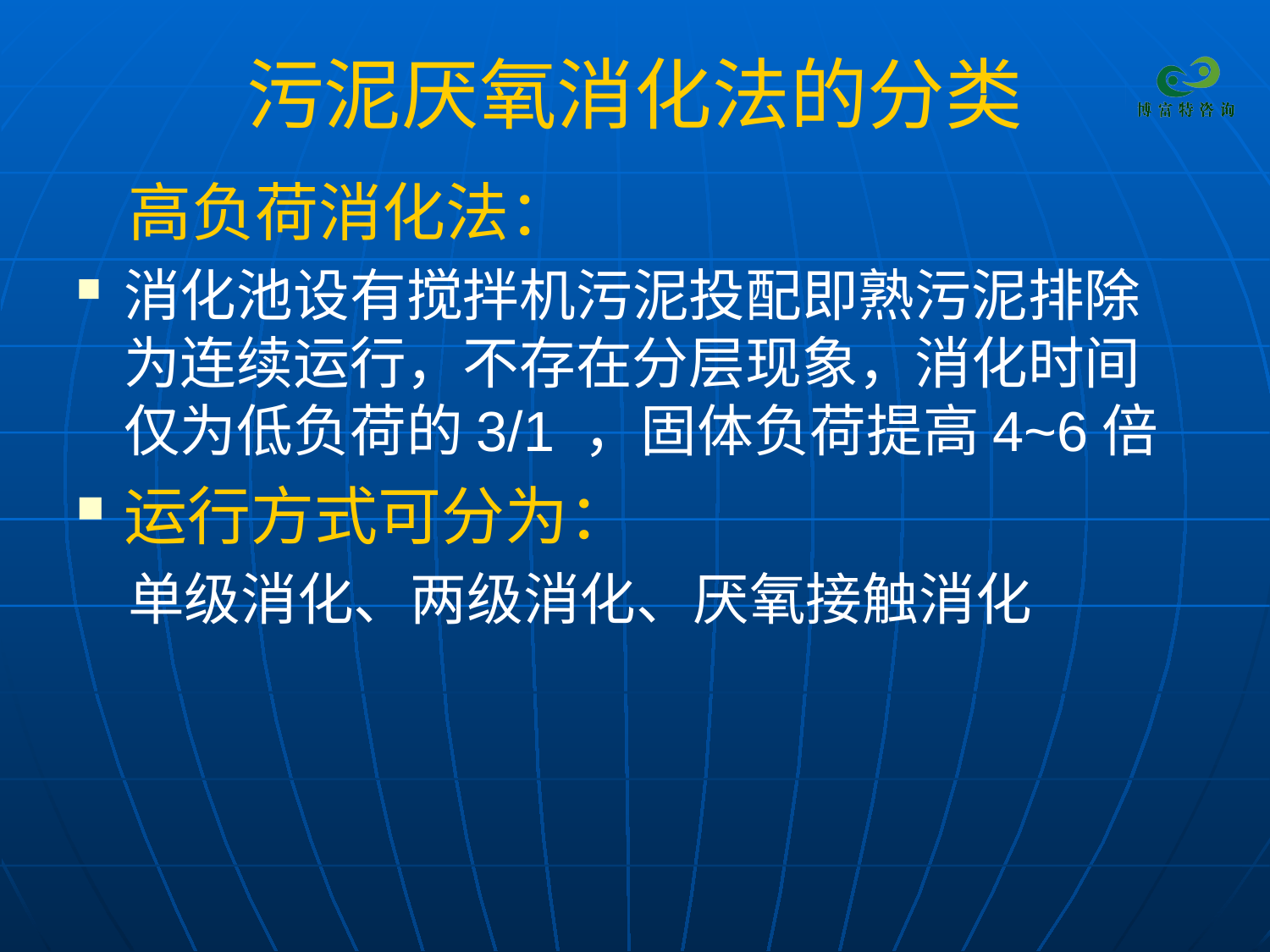

# 污泥厌氧消化法的分类
   高负荷消化法：
消化池设有搅拌机污泥投配即熟污泥排除为连续运行，不存在分层现象，消化时间仅为低负荷的3/1 ，固体负荷提高4~6倍
运行方式可分为：
   单级消化、两级消化、厌氧接触消化